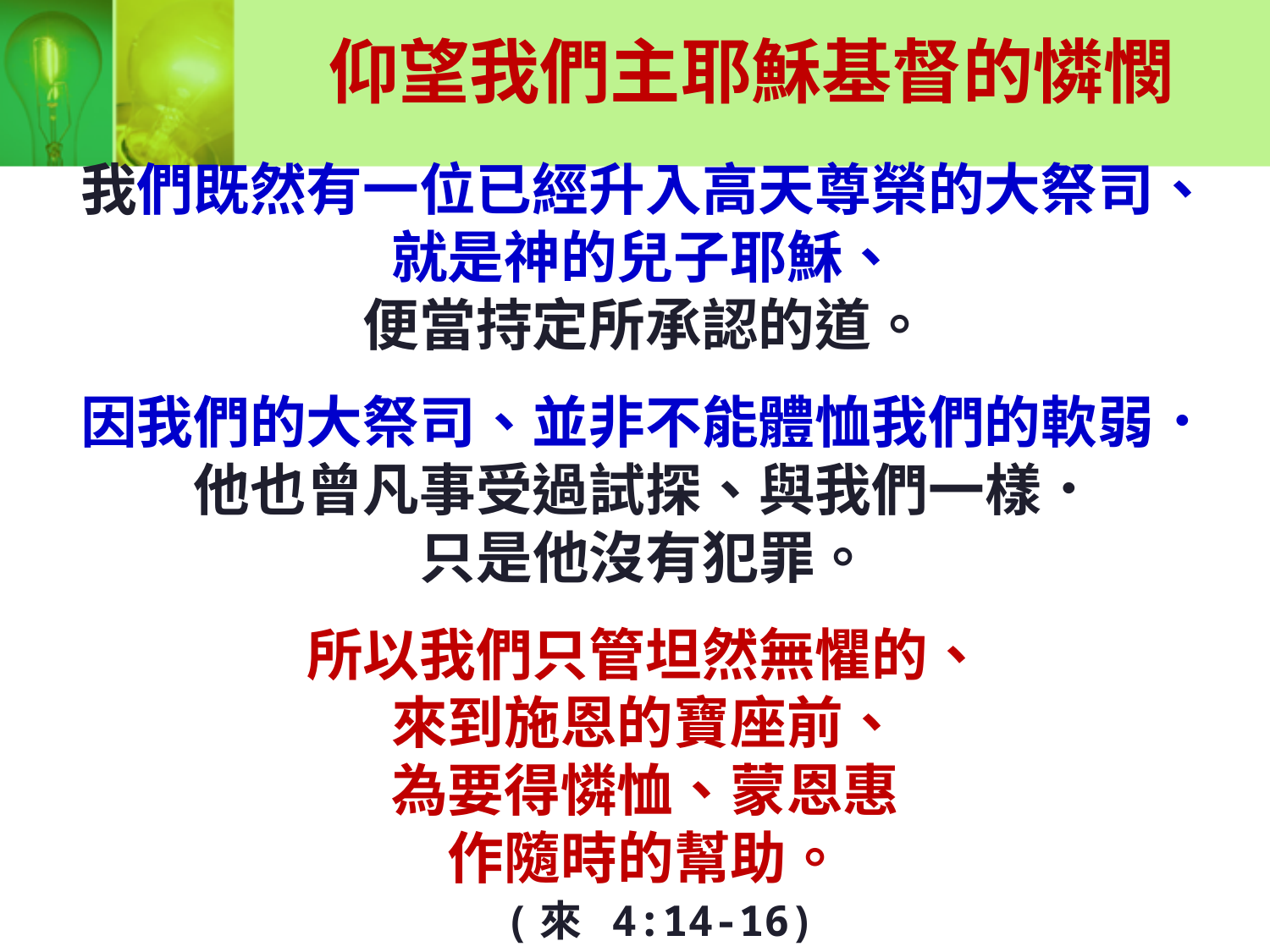

仰望我們主耶穌基督的憐憫
我們既然有一位已經升入高天尊榮的大祭司、就是神的兒子耶穌、
便當持定所承認的道。

因我們的大祭司、並非不能體恤我們的軟弱．他也曾凡事受過試探、與我們一樣．
只是他沒有犯罪。

所以我們只管坦然無懼的、
來到施恩的寶座前、
為要得憐恤、蒙恩惠
作隨時的幫助。
|  |  |
| --- | --- |
(來  4:14-16)